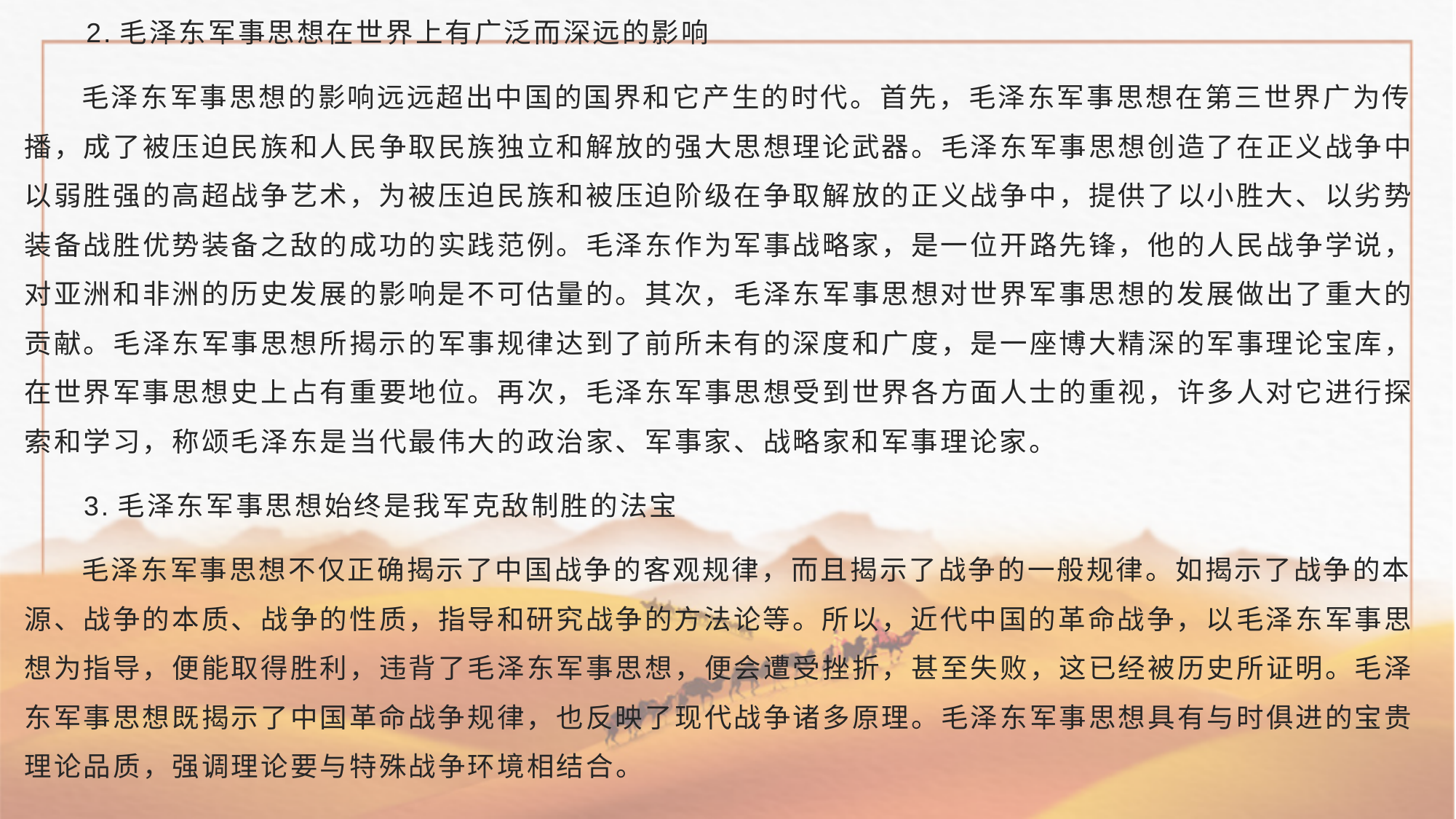

2.毛泽东军事思想在世界上有广泛而深远的影响
      毛泽东军事思想的影响远远超出中国的国界和它产生的时代。首先，毛泽东军事思想在第三世界广为传播，成了被压迫民族和人民争取民族独立和解放的强大思想理论武器。毛泽东军事思想创造了在正义战争中以弱胜强的高超战争艺术，为被压迫民族和被压迫阶级在争取解放的正义战争中，提供了以小胜大、以劣势装备战胜优势装备之敌的成功的实践范例。毛泽东作为军事战略家，是一位开路先锋，他的人民战争学说，对亚洲和非洲的历史发展的影响是不可估量的。其次，毛泽东军事思想对世界军事思想的发展做出了重大的贡献。毛泽东军事思想所揭示的军事规律达到了前所未有的深度和广度，是一座博大精深的军事理论宝库，在世界军事思想史上占有重要地位。再次，毛泽东军事思想受到世界各方面人士的重视，许多人对它进行探索和学习，称颂毛泽东是当代最伟大的政治家、军事家、战略家和军事理论家。
      3.毛泽东军事思想始终是我军克敌制胜的法宝
      毛泽东军事思想不仅正确揭示了中国战争的客观规律，而且揭示了战争的一般规律。如揭示了战争的本源、战争的本质、战争的性质，指导和研究战争的方法论等。所以，近代中国的革命战争，以毛泽东军事思想为指导，便能取得胜利，违背了毛泽东军事思想，便会遭受挫折，甚至失败，这已经被历史所证明。毛泽东军事思想既揭示了中国革命战争规律，也反映了现代战争诸多原理。毛泽东军事思想具有与时俱进的宝贵理论品质，强调理论要与特殊战争环境相结合。